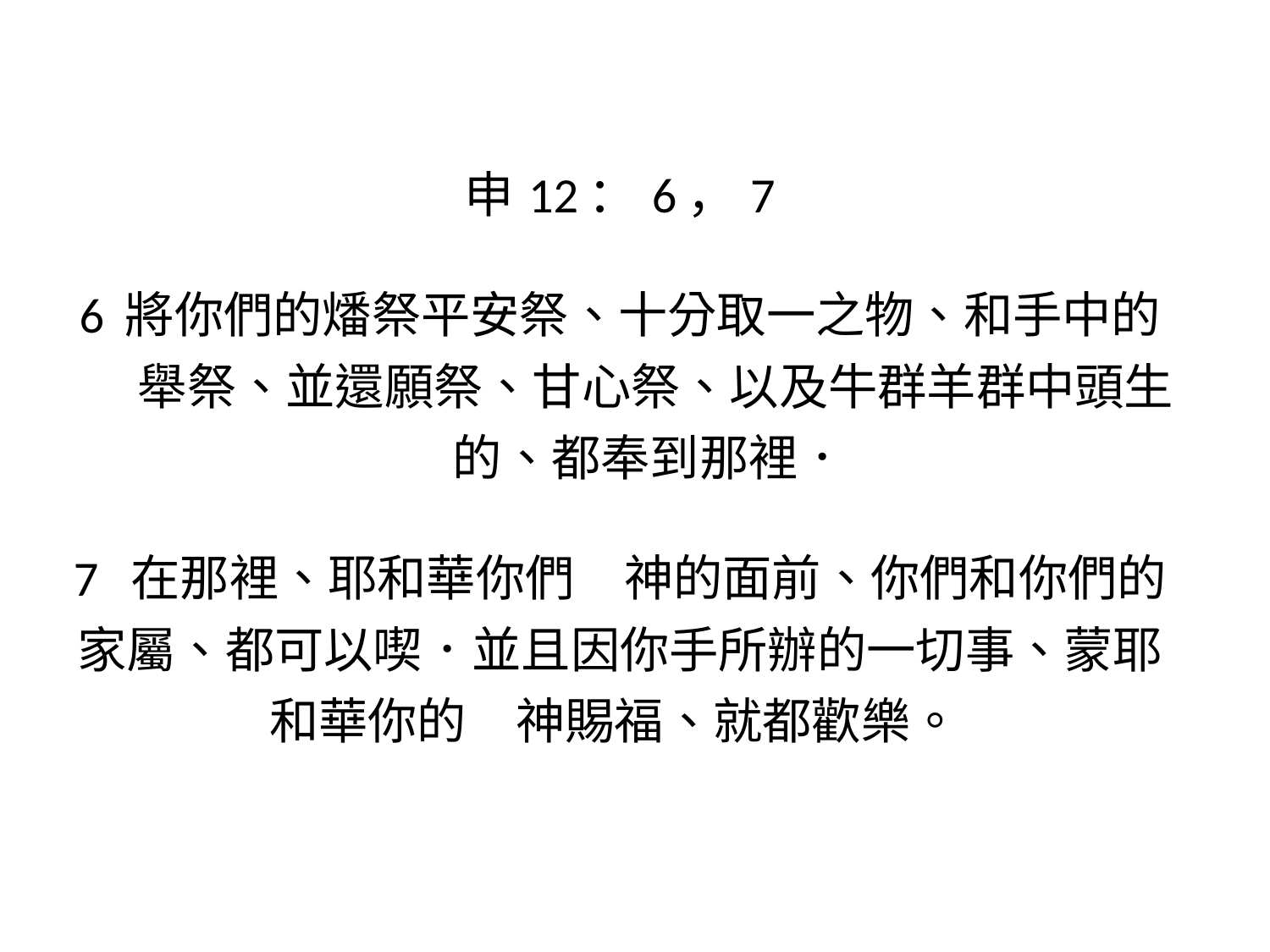

| 申12：6，7 6 將你們的燔祭平安祭、十分取一之物、和手中的舉祭、並還願祭、甘心祭、以及牛群羊群中頭生的、都奉到那裡． 7 在那裡、耶和華你們　神的面前、你們和你們的家屬、都可以喫．並且因你手所辦的一切事、蒙耶和華你的　神賜福、就都歡樂。 |
| --- |